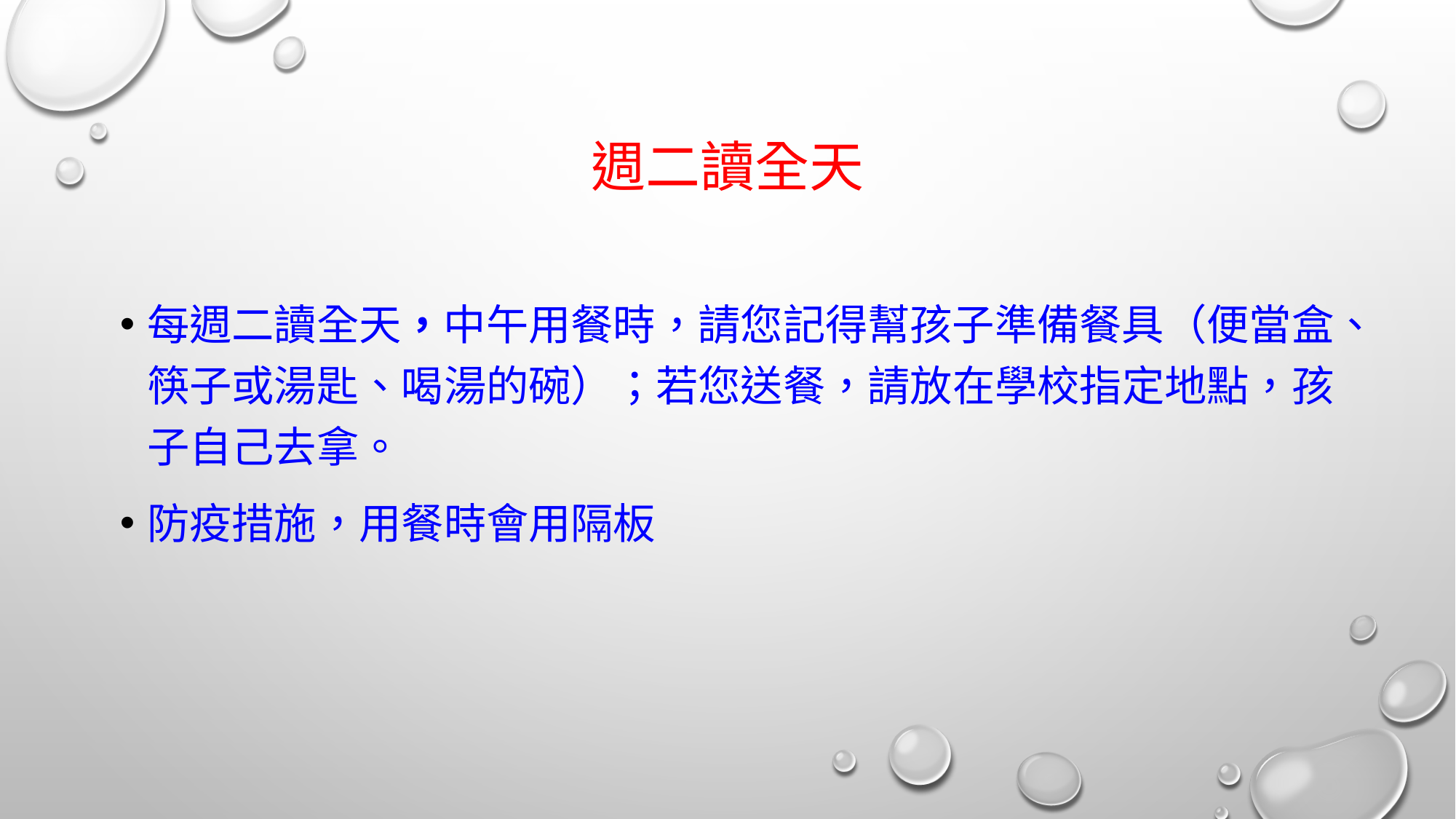

# 週二讀全天
每週二讀全天，中午用餐時，請您記得幫孩子準備餐具（便當盒、筷子或湯匙、喝湯的碗）；若您送餐，請放在學校指定地點，孩子自己去拿。
防疫措施，用餐時會用隔板